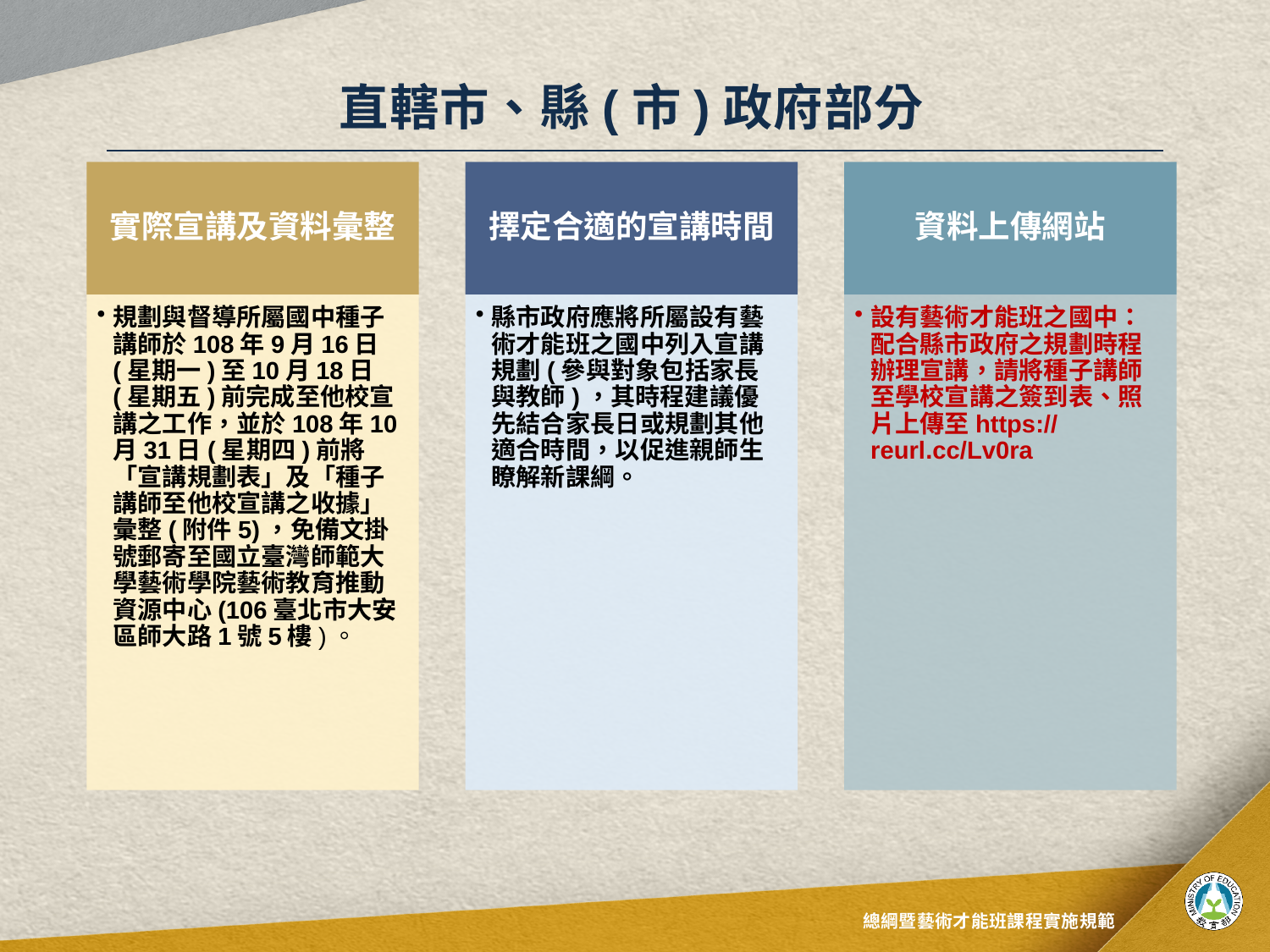

實際宣講及資料彙整
規劃與督導所屬國中種子講師於108年9月16日(星期一)至10月18日(星期五)前完成至他校宣講之工作，並於108年10月31日(星期四)前將「宣講規劃表」及「種子講師至他校宣講之收據」彙整(附件5)，免備文掛號郵寄至國立臺灣師範大學藝術學院藝術教育推動資源中心(106臺北市大安區師大路1號5樓)。
擇定合適的宣講時間
縣市政府應將所屬設有藝術才能班之國中列入宣講規劃(參與對象包括家長與教師)，其時程建議優先結合家長日或規劃其他適合時間，以促進親師生瞭解新課綱。
資料上傳網站
設有藝術才能班之國中：配合縣市政府之規劃時程辦理宣講，請將種子講師至學校宣講之簽到表、照片上傳至https://reurl.cc/Lv0ra
直轄市、縣(市)政府部分